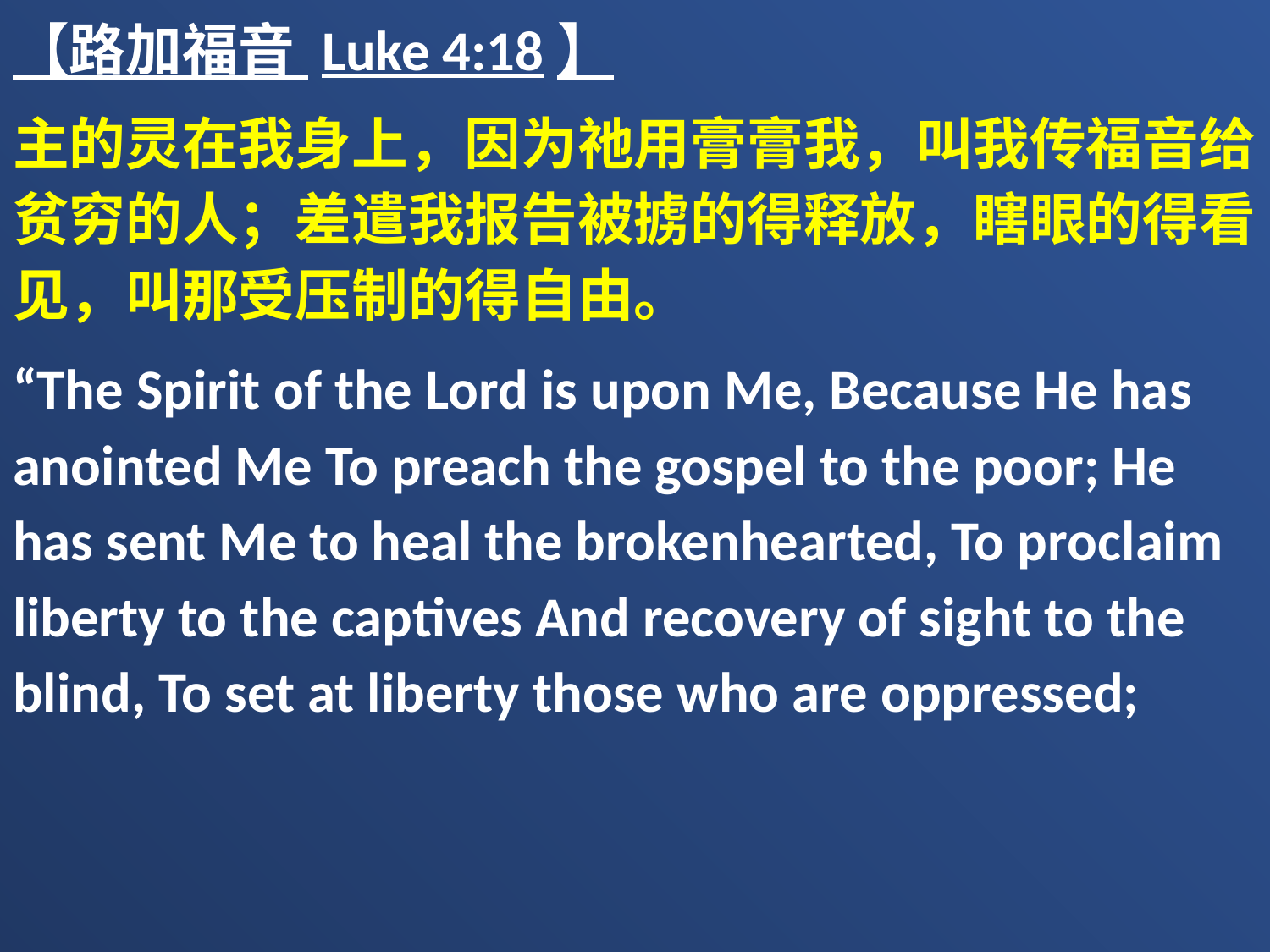

【路加福音 Luke 4:18】
主的灵在我身上，因为祂用膏膏我，叫我传福音给贫穷的人；差遣我报告被掳的得释放，瞎眼的得看见，叫那受压制的得自由。
“The Spirit of the Lord is upon Me, Because He has anointed Me To preach the gospel to the poor; He has sent Me to heal the brokenhearted, To proclaim liberty to the captives And recovery of sight to the blind, To set at liberty those who are oppressed;